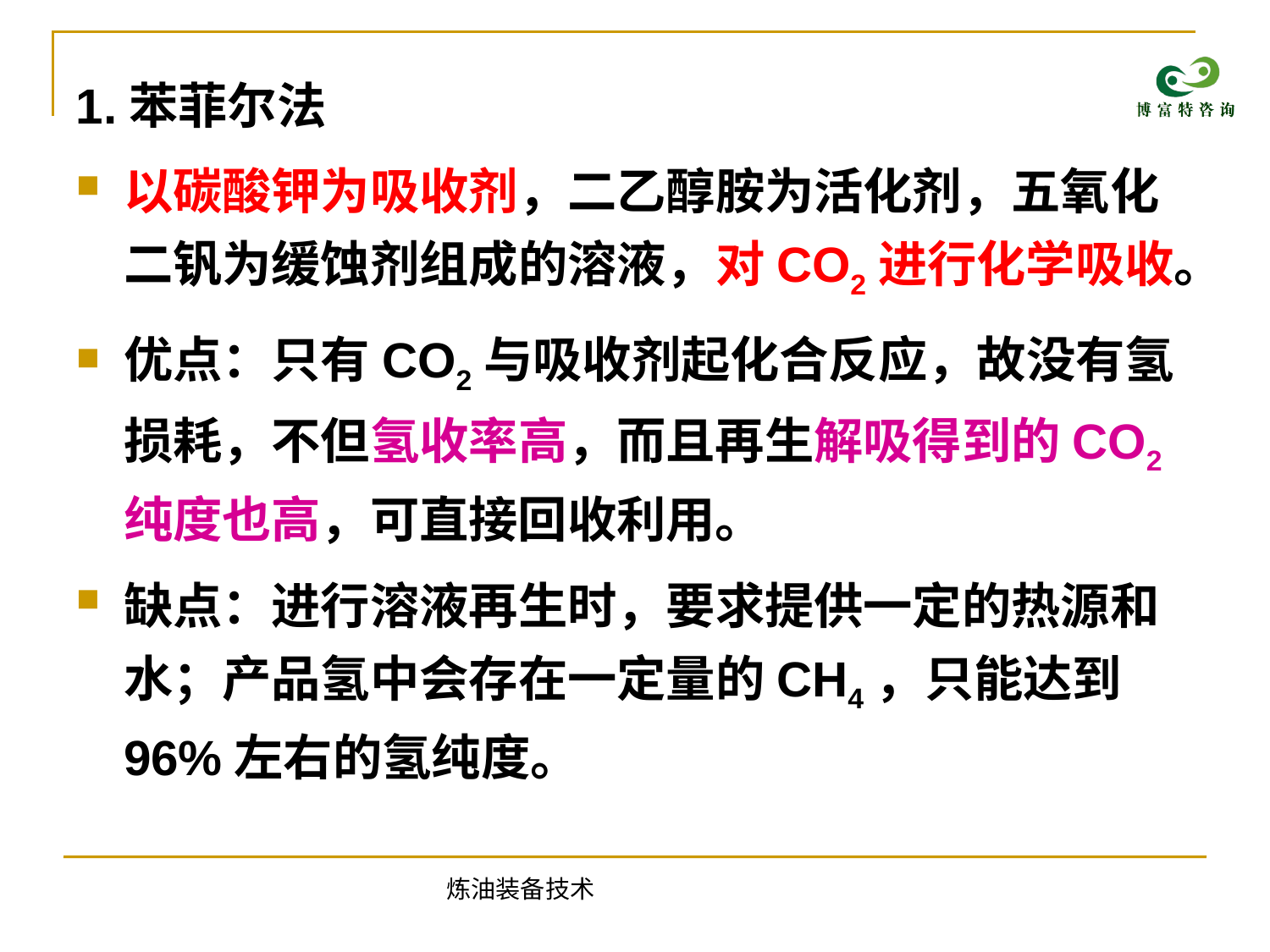

1.苯菲尔法
以碳酸钾为吸收剂，二乙醇胺为活化剂，五氧化二钒为缓蚀剂组成的溶液，对CO2进行化学吸收。
优点：只有CO2与吸收剂起化合反应，故没有氢损耗，不但氢收率高，而且再生解吸得到的CO2纯度也高，可直接回收利用。
缺点：进行溶液再生时，要求提供一定的热源和水；产品氢中会存在一定量的CH4，只能达到96%左右的氢纯度。

8
炼油装备技术